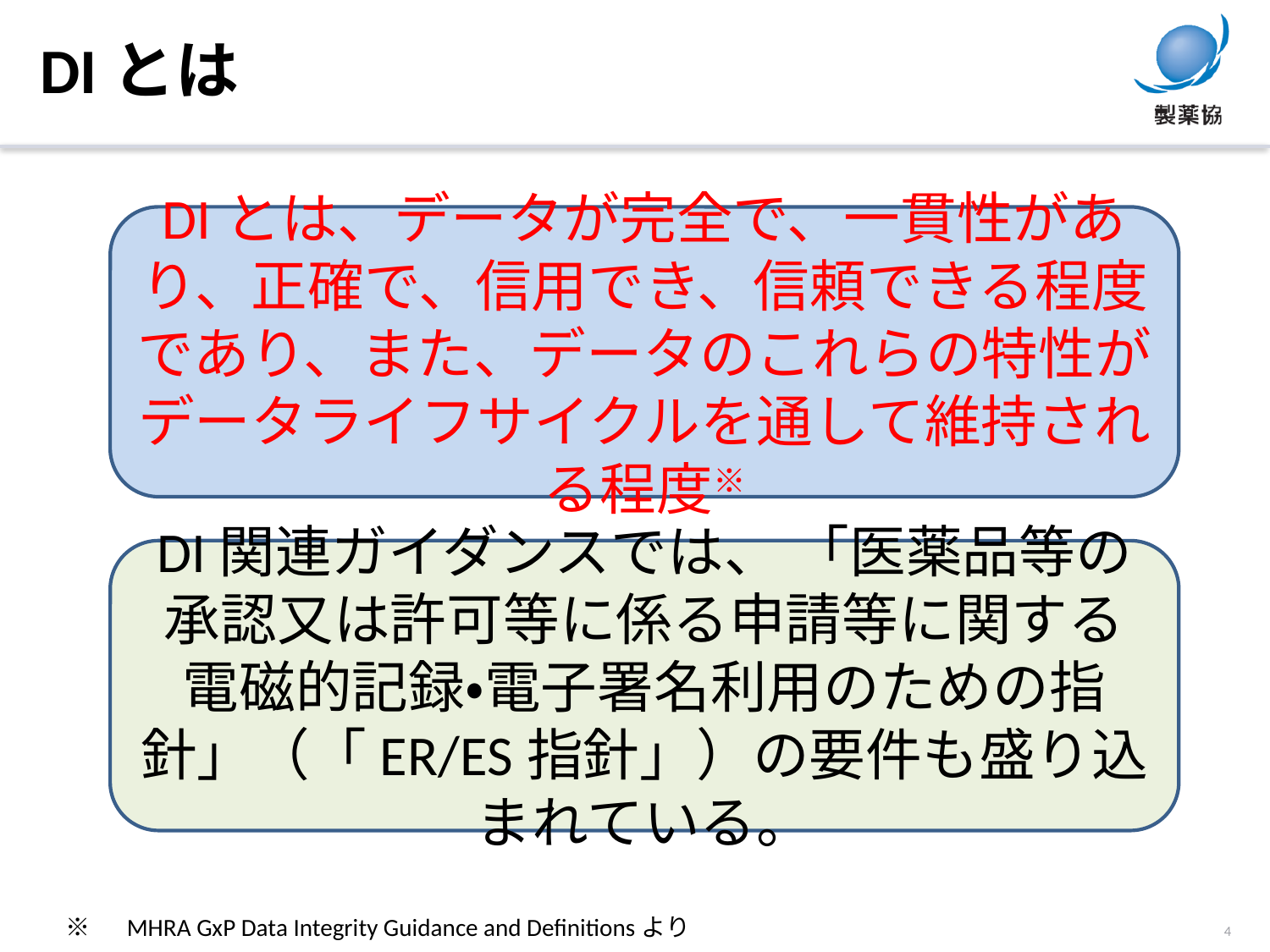

DIとは

DIとは、データが完全で、一貫性があり、正確で、信用でき、信頼できる程度であり、また、データのこれらの特性がデータライフサイクルを通して維持される程度※

DI関連ガイダンスでは、 「医薬品等の承認又は許可等に係る申請等に関する電磁的記録・電子署名利用のための指針」（「ER/ES指針」）の要件も盛り込まれている。
※　MHRA GxP Data Integrity Guidance and Definitionsより
4